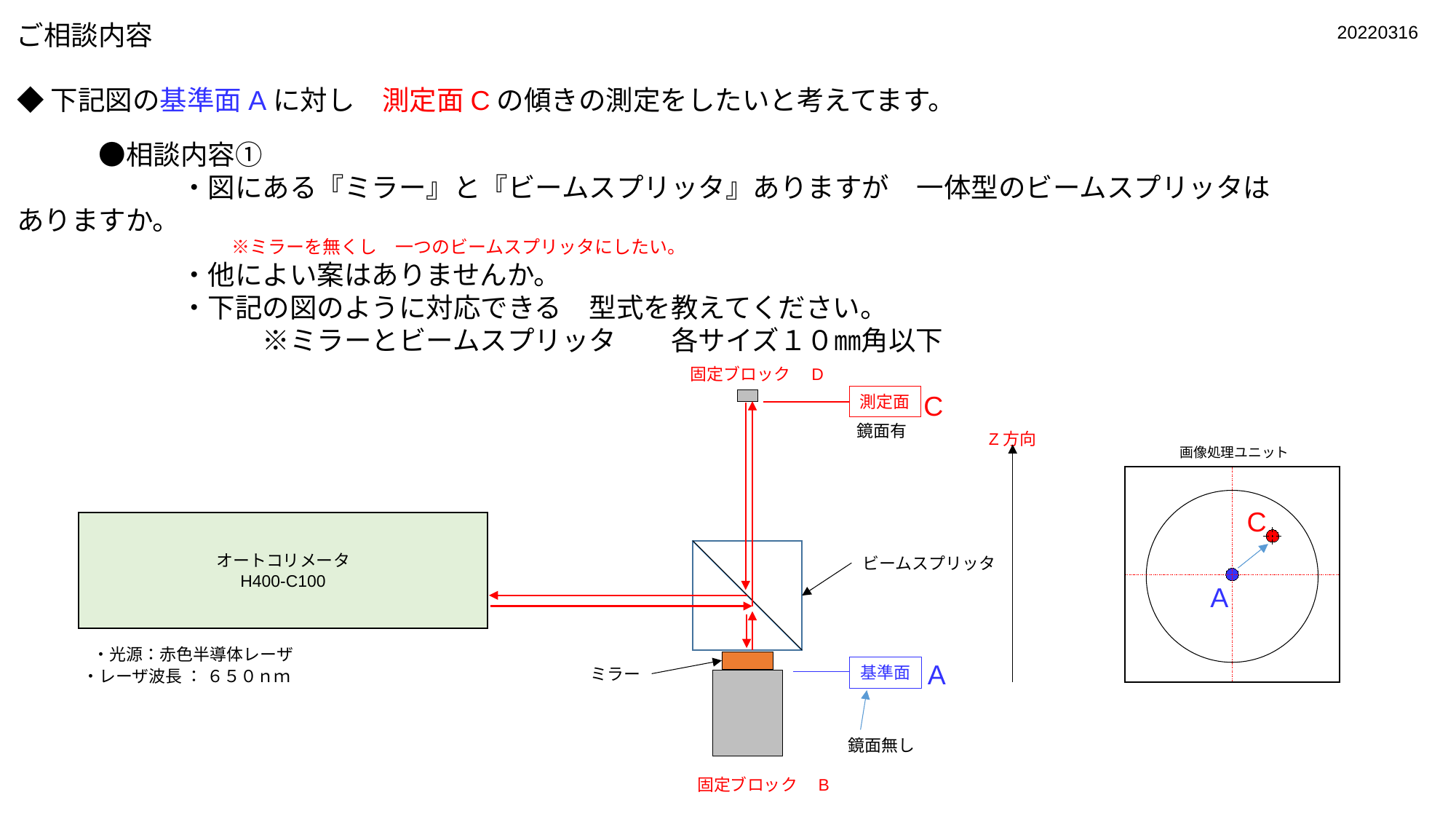

ご相談内容
20220316
◆下記図の基準面Aに対し　測定面Cの傾きの測定をしたいと考えてます。

　　　●相談内容①
　　　　　　・図にある『ミラー』と『ビームスプリッタ』ありますが　一体型のビームスプリッタはありますか。
　　　　　　　　　　　　※ミラーを無くし　一つのビームスプリッタにしたい。
　　　　　　・他によい案はありませんか。
　　　　　　・下記の図のように対応できる　型式を教えてください。
　　　　　　　　　※ミラーとビームスプリッタ　　各サイズ１０㎜角以下

固定ブロック　D
C
測定面

鏡面有
Z方向
画像処理ユニット

C
オートコリメータ
H400-C100

ビームスプリッタ

A
・光源：赤色半導体レーザ

A
基準面
ミラー
・レーザ波長 ： ６５０ｎｍ

鏡面無し
固定ブロック　B